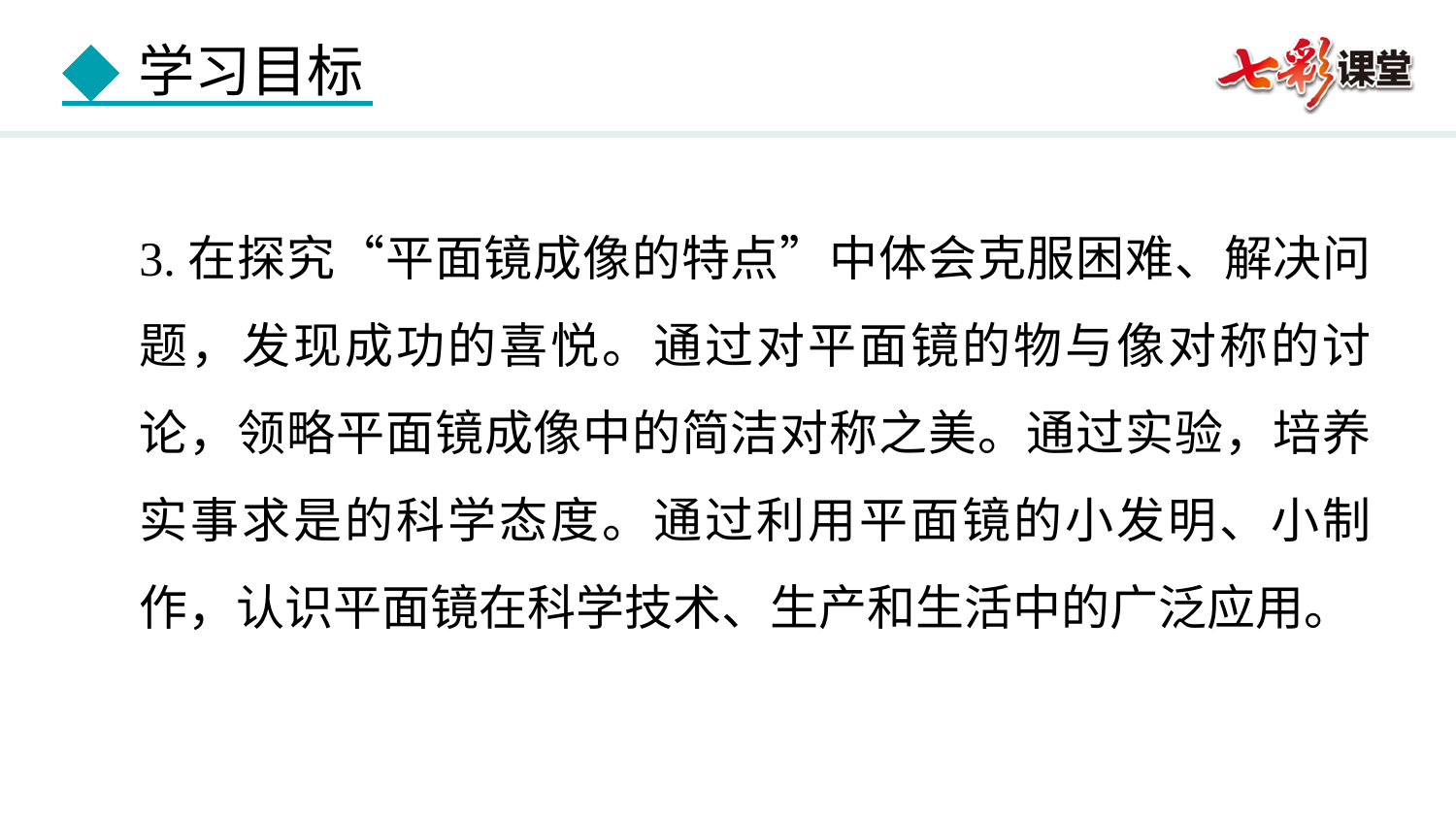

3.在探究“平面镜成像的特点”中体会克服困难、解决问题，发现成功的喜悦。通过对平面镜的物与像对称的讨论，领略平面镜成像中的简洁对称之美。通过实验，培养实事求是的科学态度。通过利用平面镜的小发明、小制作，认识平面镜在科学技术、生产和生活中的广泛应用。